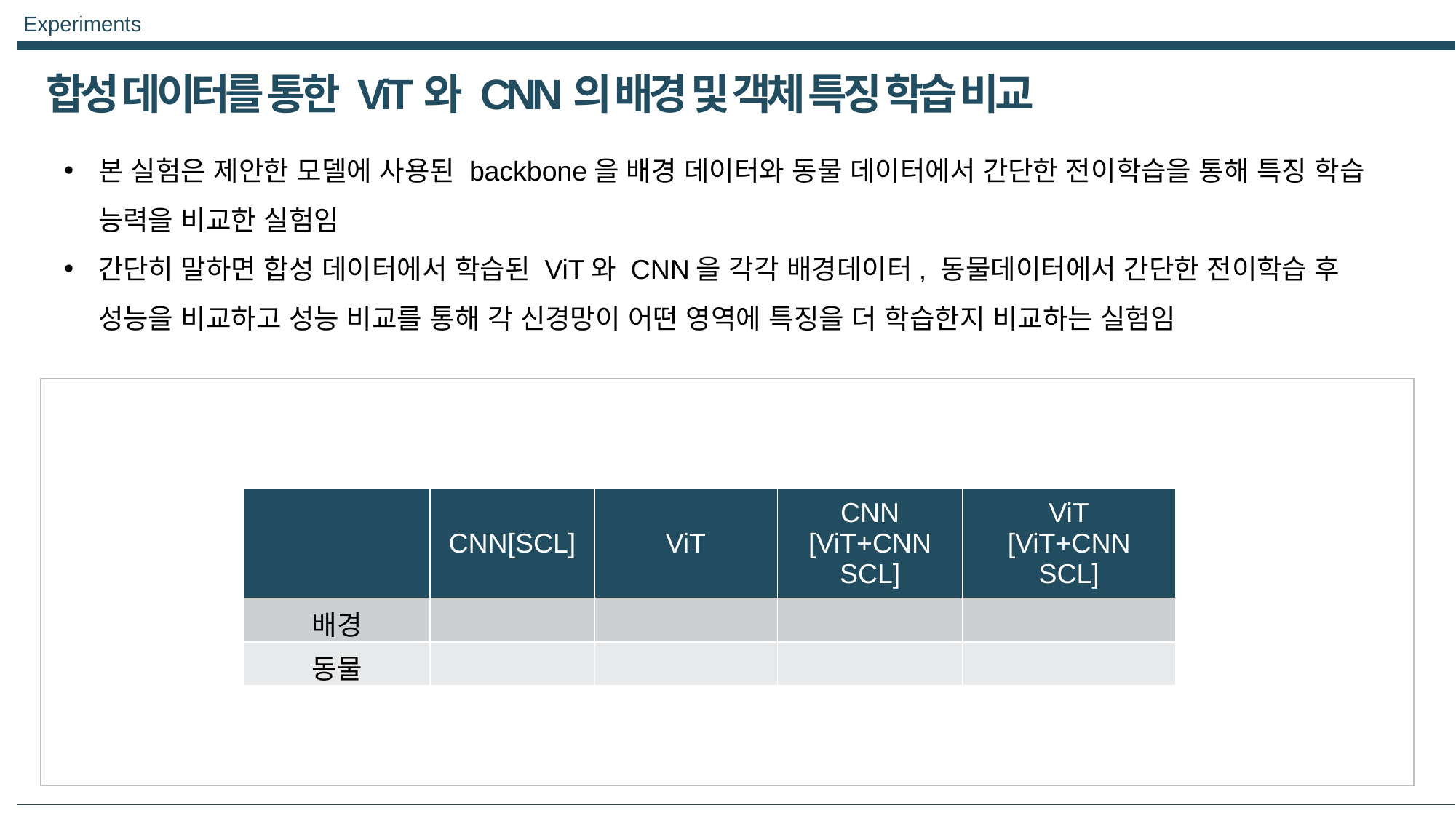

Experiments
합성 데이터를 통한 ViT와 CNN의 배경 및 객체 특징 학습 비교
본 실험은 제안한 모델에 사용된 backbone을 배경 데이터와 동물 데이터에서 간단한 전이학습을 통해 특징 학습 능력을 비교한 실험임
간단히 말하면 합성 데이터에서 학습된 ViT와 CNN을 각각 배경데이터, 동물데이터에서 간단한 전이학습 후 성능을 비교하고 성능 비교를 통해 각 신경망이 어떤 영역에 특징을 더 학습한지 비교하는 실험임

이미지
이미지
이미지

|  | CNN[SCL] | ViT | CNN [ViT+CNN SCL] | ViT [ViT+CNN SCL] |
| --- | --- | --- | --- | --- |
| 배경 |  |  |  |  |
| 동물 |  |  |  |  |